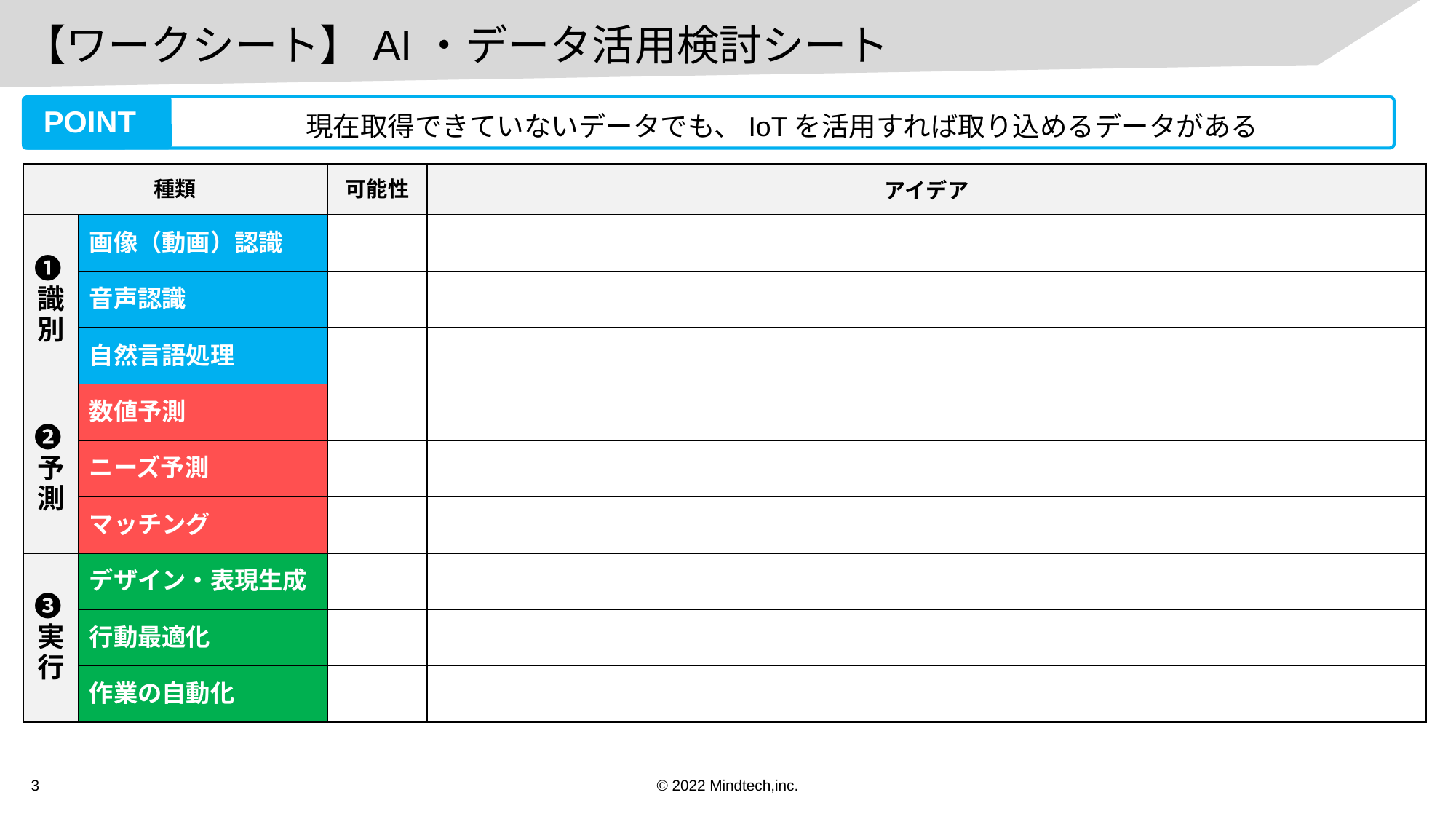

【ワークシート】AI・データ活用検討シート

POINT

現在取得できていないデータでも、IoTを活用すれば取り込めるデータがある
| 種類 |  | 可能性 | アイデア |
| --- | --- | --- | --- |
| ❶識別 | 画像（動画）認識 |  |  |
|  | 音声認識 |  |  |
|  | 自然言語処理 |  |  |
| ❷予測 | 数値予測 |  |  |
|  | ニーズ予測 |  |  |
|  | マッチング |  |  |
| ❸実行 | デザイン・表現生成 |  |  |
|  | 行動最適化 |  |  |
|  | 作業の自動化 |  |  |